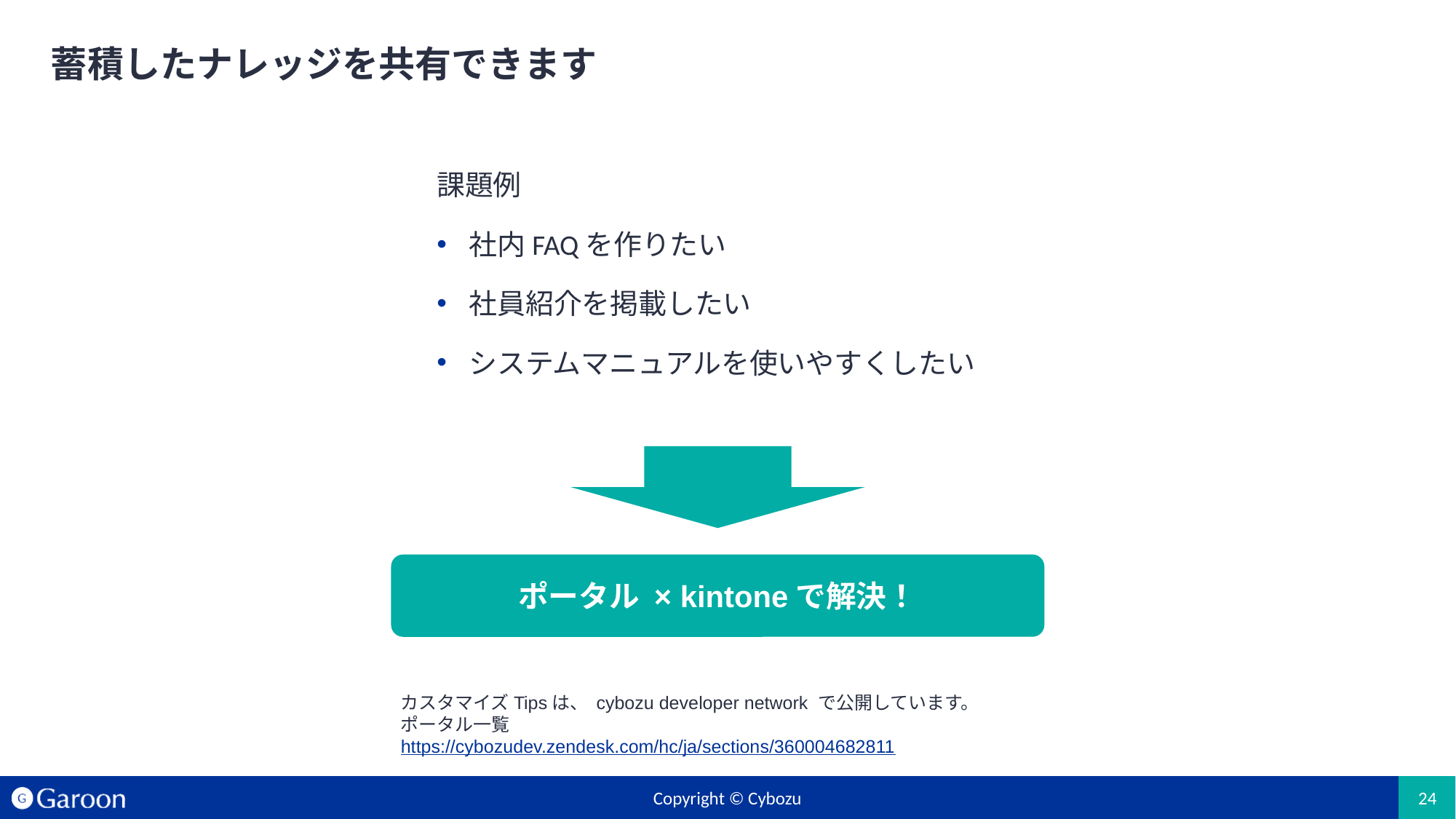

# 蓄積したナレッジを共有できます
課題例
社内FAQを作りたい
社員紹介を掲載したい
システムマニュアルを使いやすくしたい

ポータル × kintoneで解決！
カスタマイズTipsは、 cybozu developer network で公開しています。
ポータル一覧
https://cybozudev.zendesk.com/hc/ja/sections/360004682811